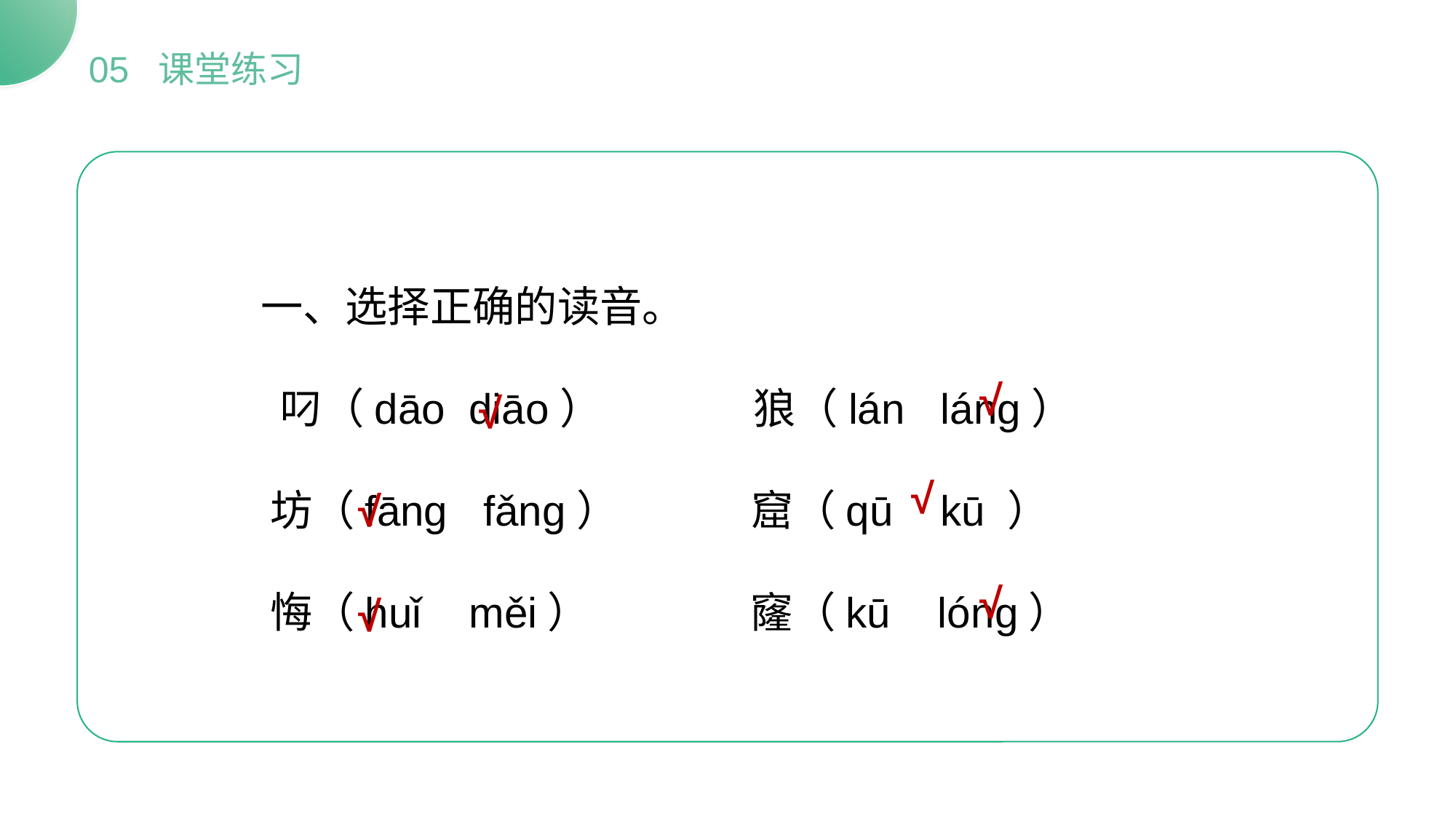

05  课堂练习
  一、选择正确的读音。
    叼（dāo  diāo）                狼（lán   láng）
   坊（fāng   fǎng）              窟（qū    kū ）
   悔（huǐ    měi）                 窿（kū    lóng）
√
√
√
√
√
√